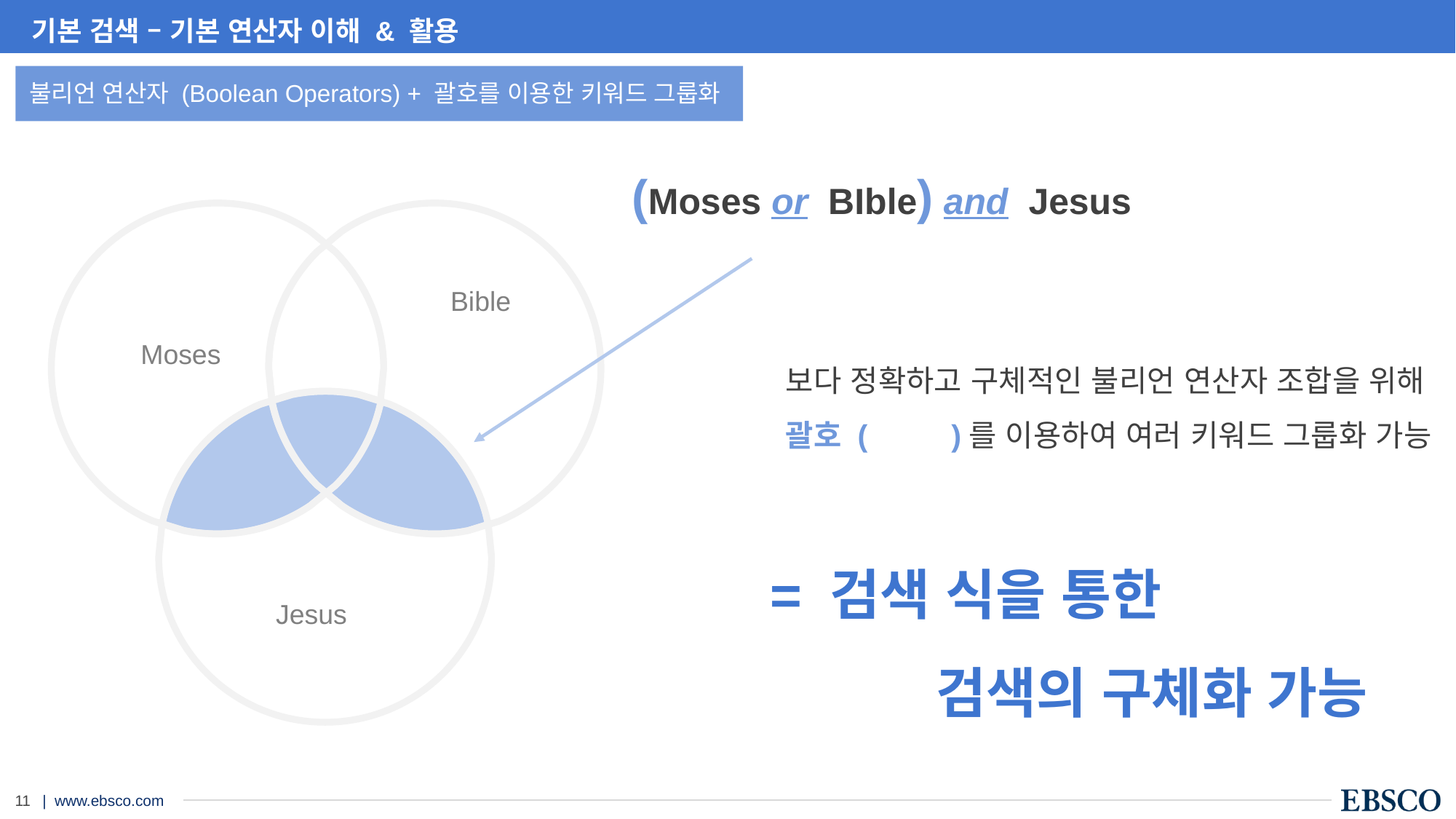

기본 검색 – 기본 연산자 이해 & 활용

불리언 연산자 (Boolean Operators) + 괄호를 이용한 키워드 그룹화
(Moses or  BIble) and  Jesus

Bible
Moses

Jesus
보다 정확하고 구체적인 불리언 연산자 조합을 위해 괄호 (          )를 이용하여 여러 키워드 그룹화 가능
= 검색 식을 통한
          검색의 구체화 가능